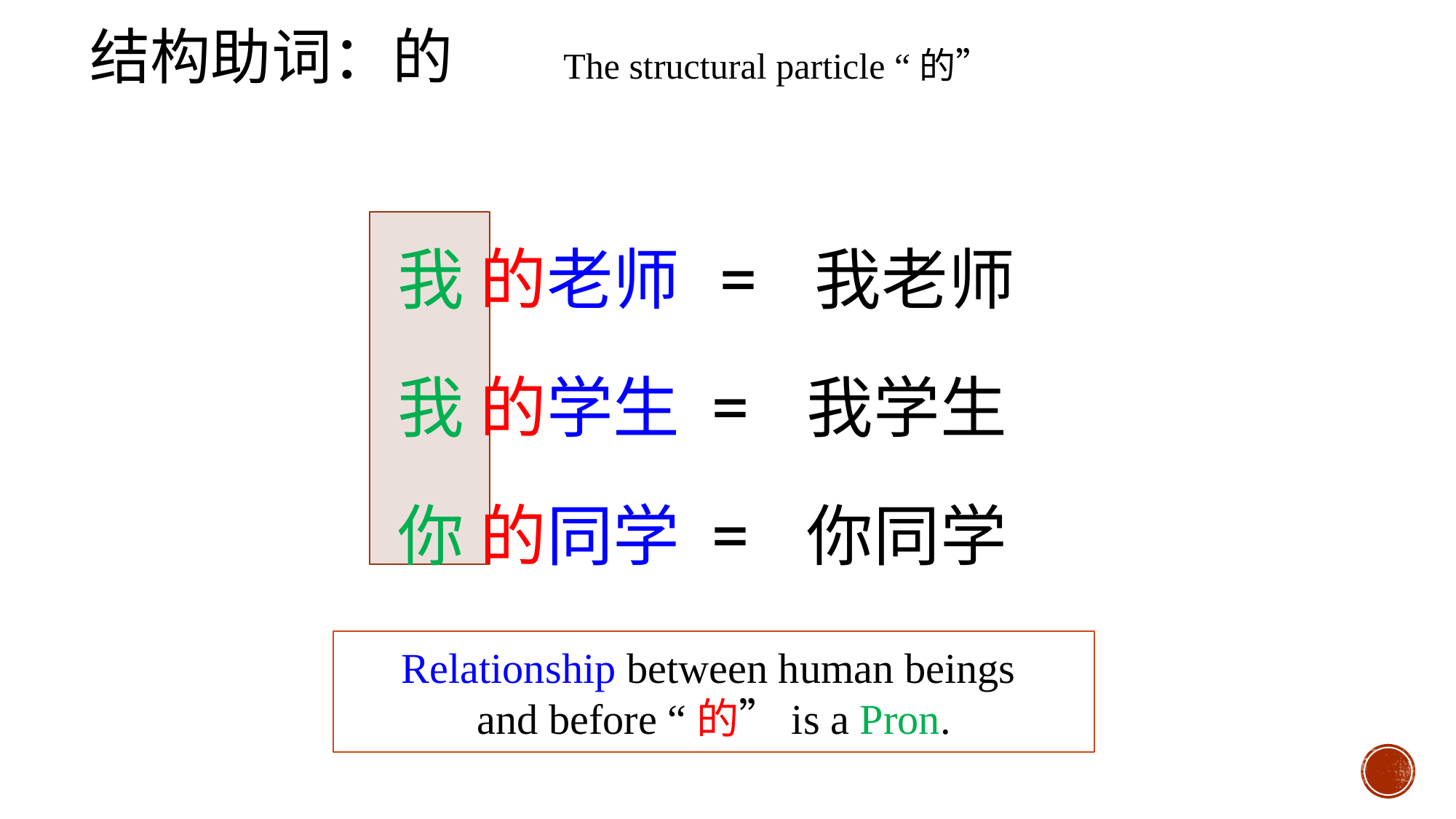

结构助词：的       The structural particle “的”
我 的老师
我 的学生 = 我学生
你 的同学 = 你同学

= 我老师

Relationship between human beings
and before “的”is a Pron.